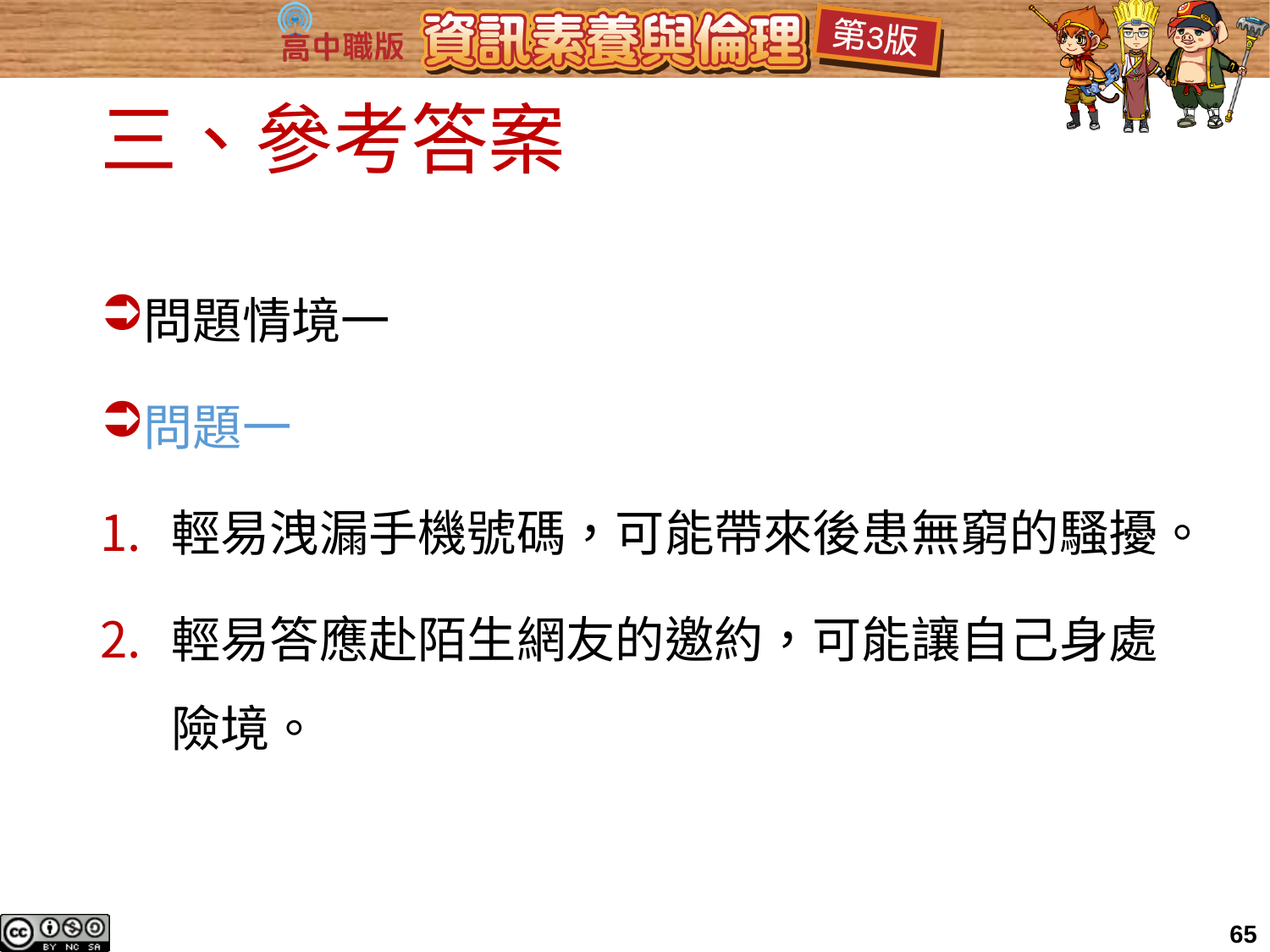

# 三、參考答案
問題情境一
問題一
輕易洩漏手機號碼，可能帶來後患無窮的騷擾。
輕易答應赴陌生網友的邀約，可能讓自己身處險境。
65